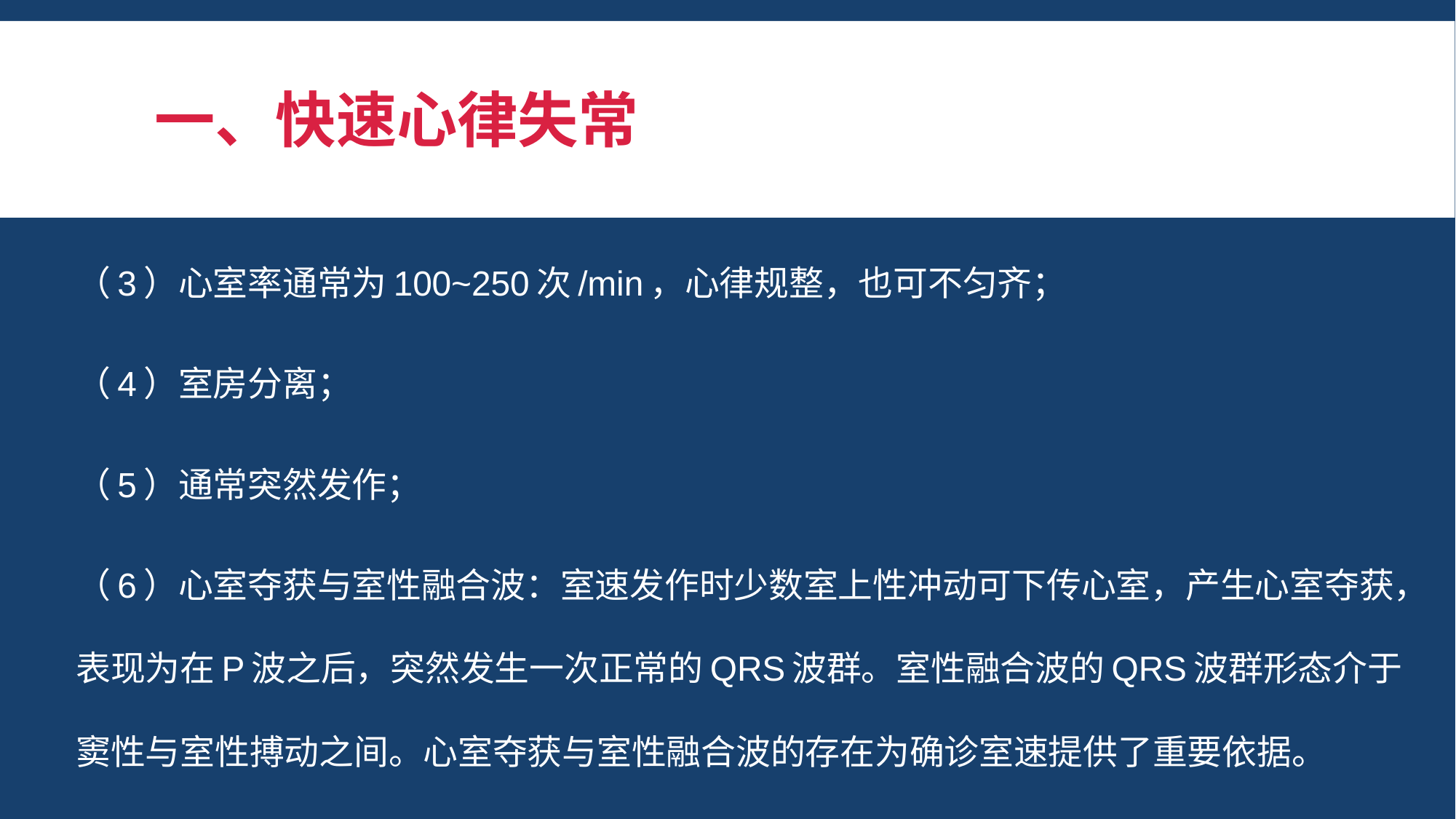

# 一、快速心律失常
（3）心室率通常为100~250次/min，心律规整，也可不匀齐；
（4）室房分离；
（5）通常突然发作；
（6）心室夺获与室性融合波：室速发作时少数室上性冲动可下传心室，产生心室夺获，表现为在P波之后，突然发生一次正常的QRS波群。室性融合波的QRS波群形态介于窦性与室性搏动之间。心室夺获与室性融合波的存在为确诊室速提供了重要依据。